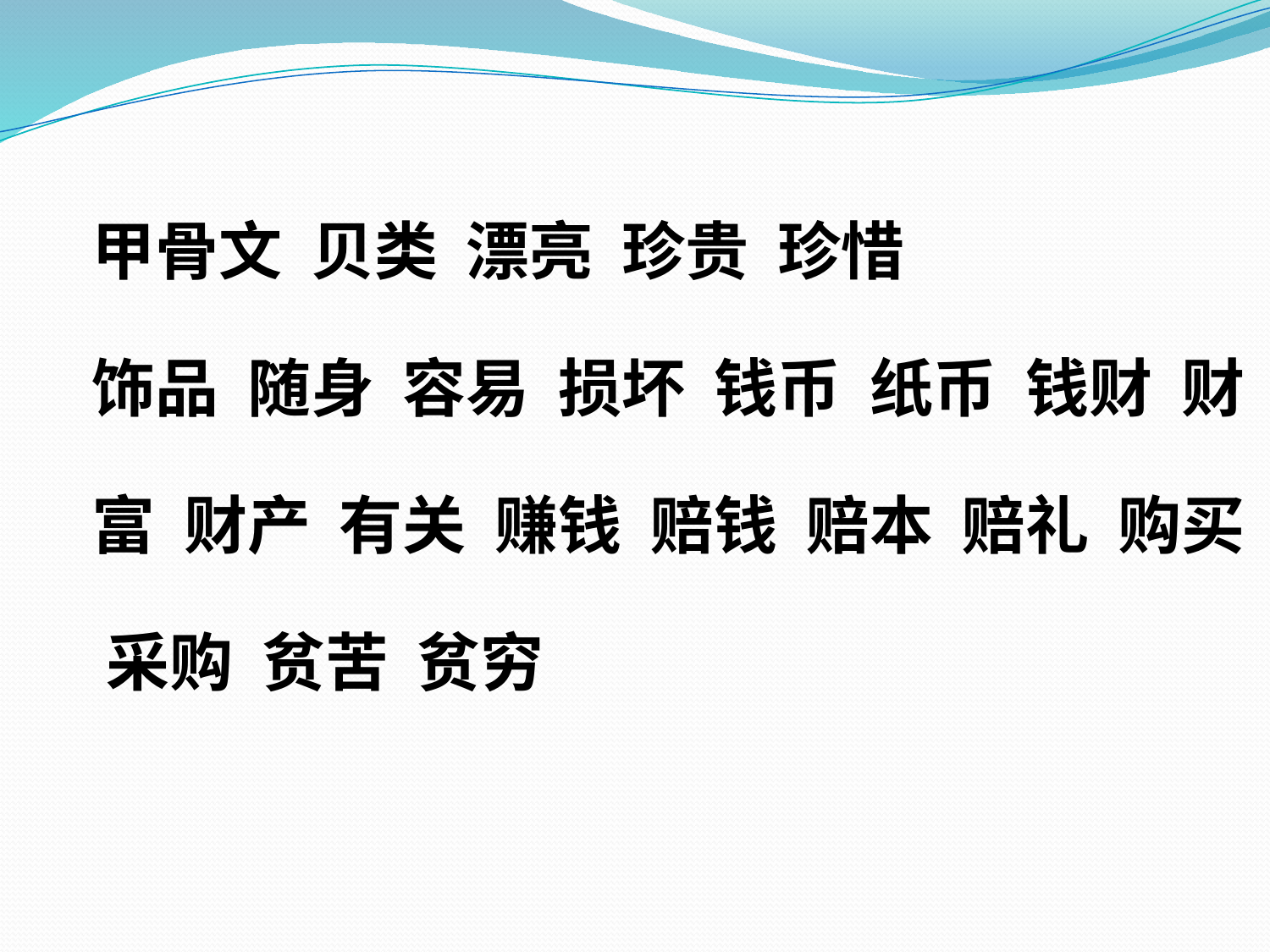

甲骨文  贝类  漂亮  珍贵  珍惜
饰品  随身  容易  损坏  钱币  纸币  钱财  财富  财产  有关  赚钱  赔钱  赔本  赔礼  购买  采购  贫苦  贫穷